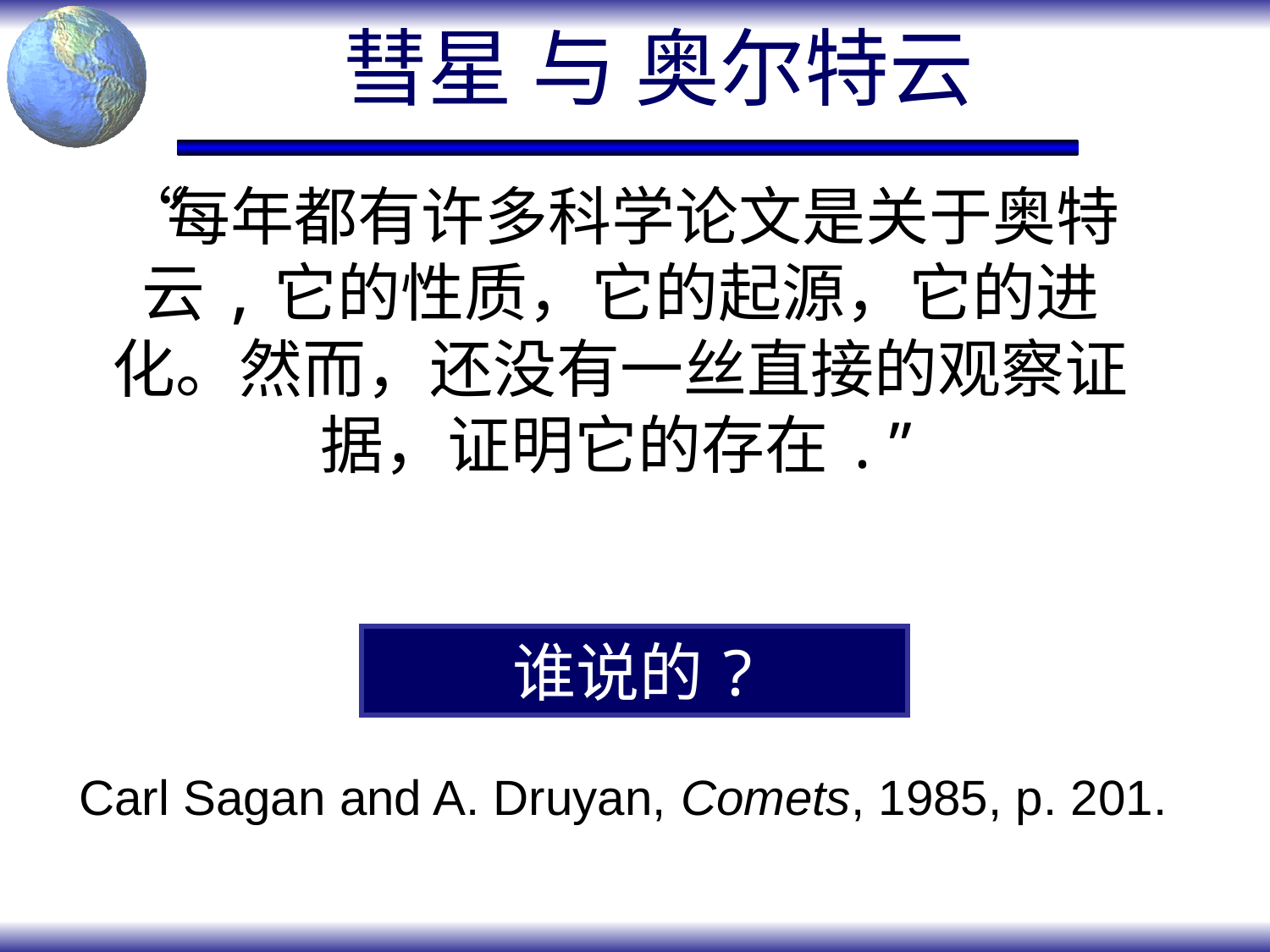

# 彗星 与 奥尔特云
“每年都有许多科学论文是关于奥特云,它的性质，它的起源，它的进化。然而，还没有一丝直接的观察证据，证明它的存在.”
谁说的?
Carl Sagan and A. Druyan, Comets, 1985, p. 201.